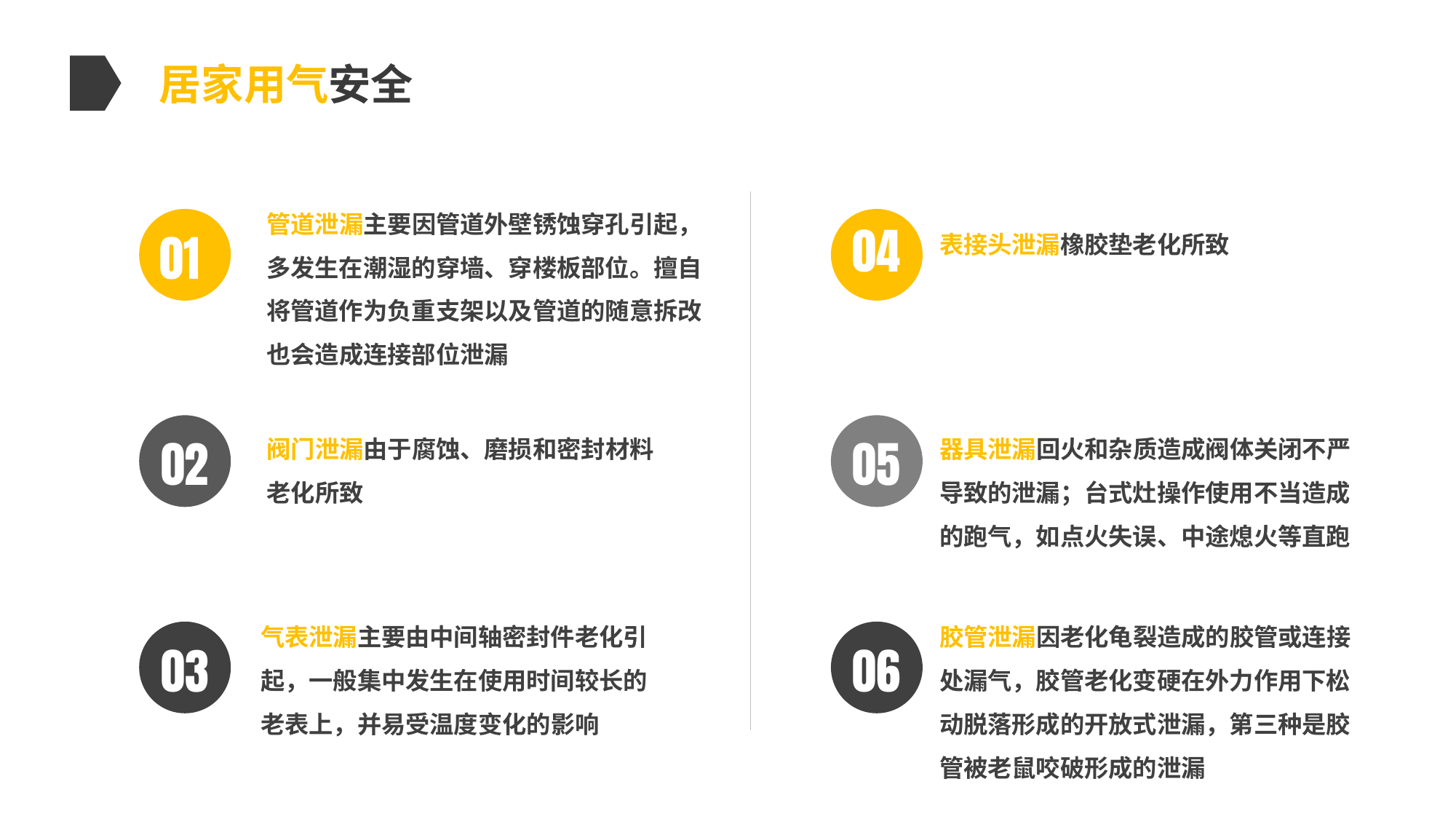

居家用气安全

管道泄漏主要因管道外壁锈蚀穿孔引起，多发生在潮湿的穿墙、穿楼板部位。擅自将管道作为负重支架以及管道的随意拆改也会造成连接部位泄漏

01

04
表接头泄漏橡胶垫老化所致
阀门泄漏由于腐蚀、磨损和密封材料老化所致
器具泄漏回火和杂质造成阀体关闭不严导致的泄漏；台式灶操作使用不当造成的跑气，如点火失误、中途熄火等直跑

02

05
气表泄漏主要由中间轴密封件老化引起，一般集中发生在使用时间较长的老表上，并易受温度变化的影响
胶管泄漏因老化龟裂造成的胶管或连接处漏气，胶管老化变硬在外力作用下松动脱落形成的开放式泄漏，第三种是胶管被老鼠咬破形成的泄漏

03

06